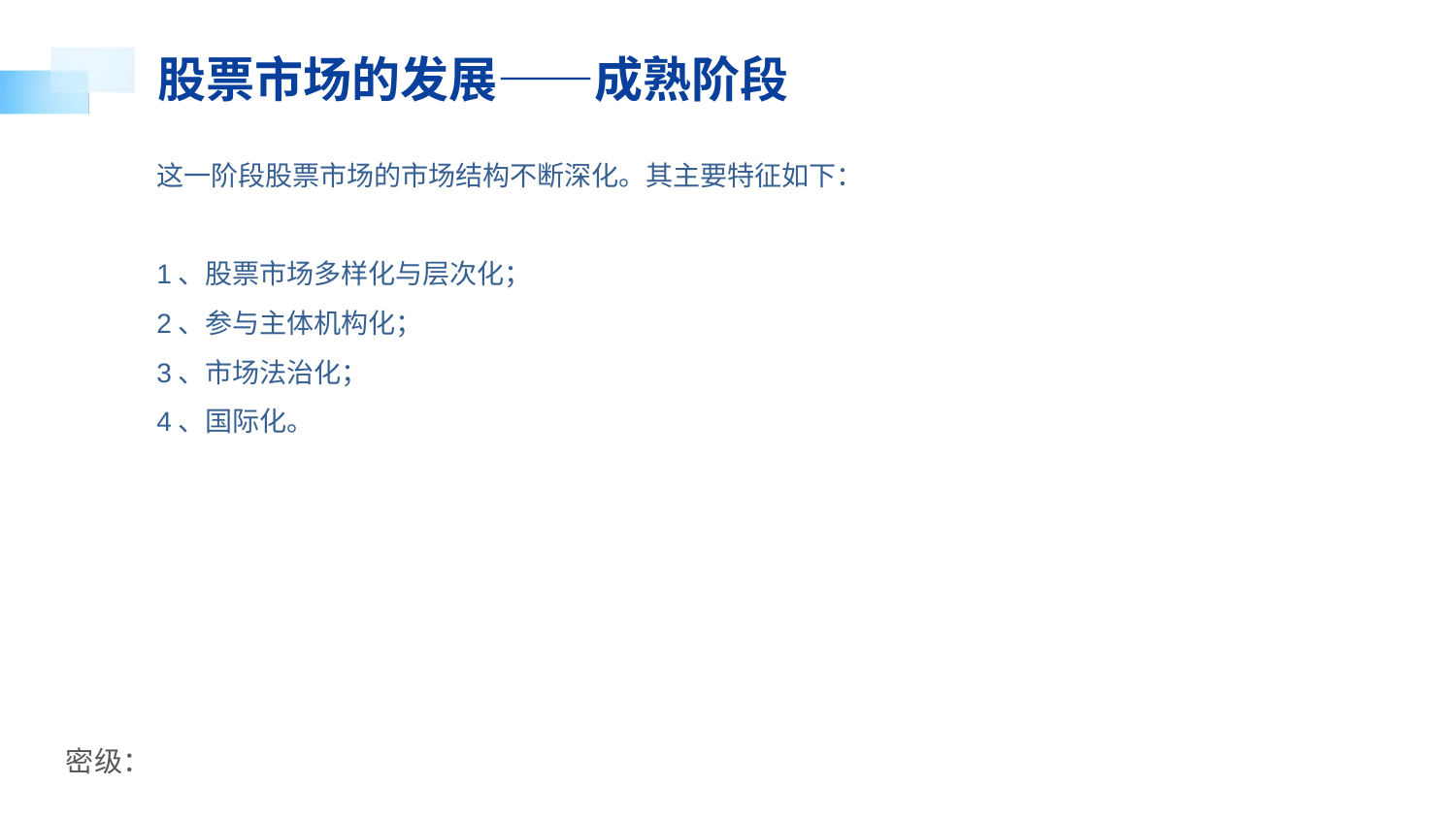

股票市场的发展——成熟阶段
这一阶段股票市场的市场结构不断深化。其主要特征如下：

1、股票市场多样化与层次化；
2、参与主体机构化；
3、市场法治化；
4、国际化。